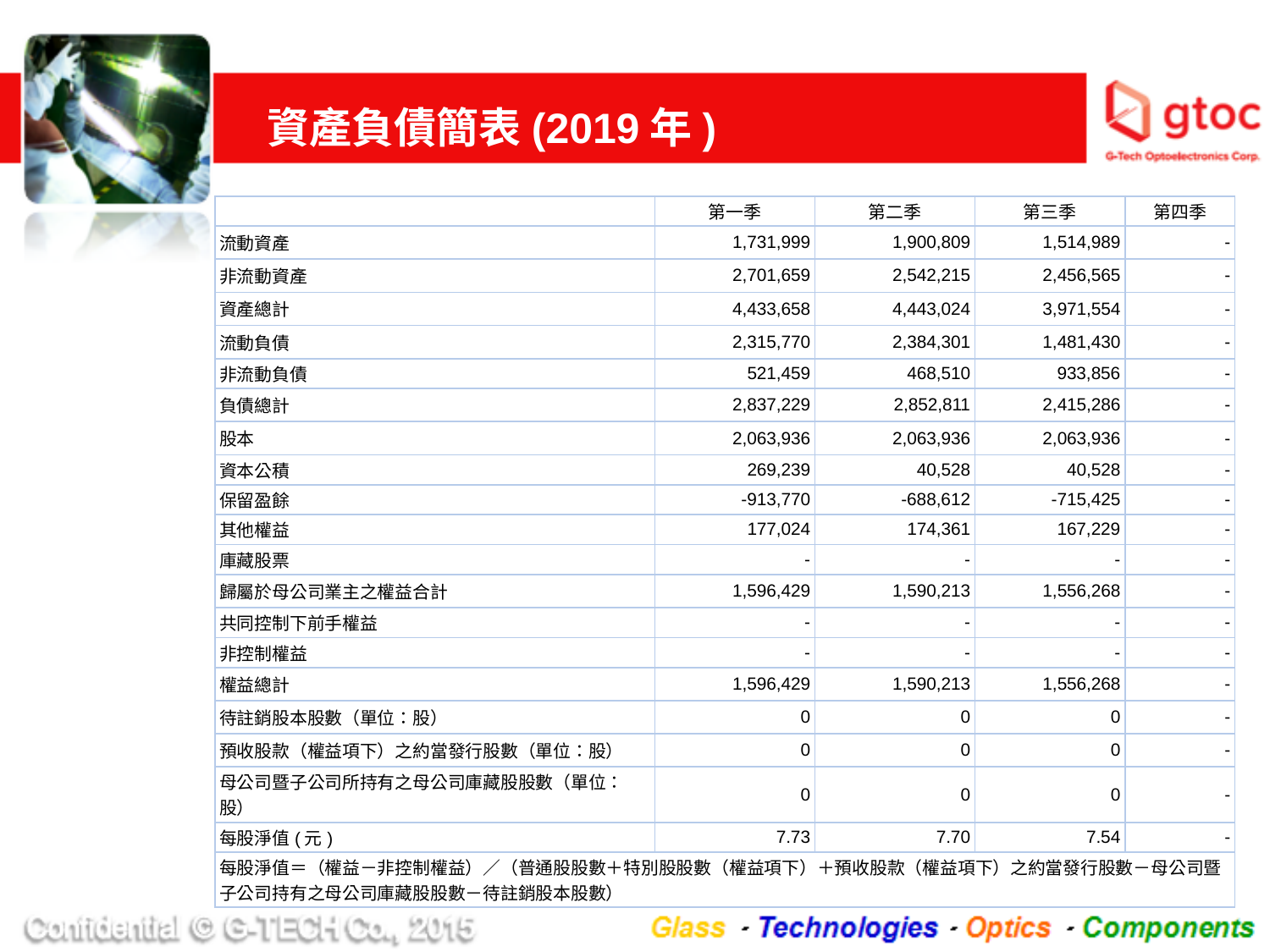

# 資產負債簡表(2019年)
|  | 第一季 | 第二季 | 第三季 | 第四季 |
| --- | --- | --- | --- | --- |
| 流動資產 | 1,731,999 | 1,900,809 | 1,514,989 | - |
| 非流動資產 | 2,701,659 | 2,542,215 | 2,456,565 | - |
| 資產總計 | 4,433,658 | 4,443,024 | 3,971,554 | - |
| 流動負債 | 2,315,770 | 2,384,301 | 1,481,430 | - |
| 非流動負債 | 521,459 | 468,510 | 933,856 | - |
| 負債總計 | 2,837,229 | 2,852,811 | 2,415,286 | - |
| 股本 | 2,063,936 | 2,063,936 | 2,063,936 | - |
| 資本公積 | 269,239 | 40,528 | 40,528 | - |
| 保留盈餘 | -913,770 | -688,612 | -715,425 | - |
| 其他權益 | 177,024 | 174,361 | 167,229 | - |
| 庫藏股票 | - | - | - | - |
| 歸屬於母公司業主之權益合計 | 1,596,429 | 1,590,213 | 1,556,268 | - |
| 共同控制下前手權益 | - | - | - | - |
| 非控制權益 | - | - | - | - |
| 權益總計 | 1,596,429 | 1,590,213 | 1,556,268 | - |
| 待註銷股本股數（單位：股） | 0 | 0 | 0 | - |
| 預收股款（權益項下）之約當發行股數（單位：股） | 0 | 0 | 0 | - |
| 母公司暨子公司所持有之母公司庫藏股股數（單位：股） | 0 | 0 | 0 | - |
| 每股淨值(元) | 7.73 | 7.70 | 7.54 | - |
| 每股淨值＝（權益－非控制權益）／（普通股股數＋特別股股數（權益項下）＋預收股款（權益項下）之約當發行股數－母公司暨子公司持有之母公司庫藏股股數－待註銷股本股數） |  |  |  |  |